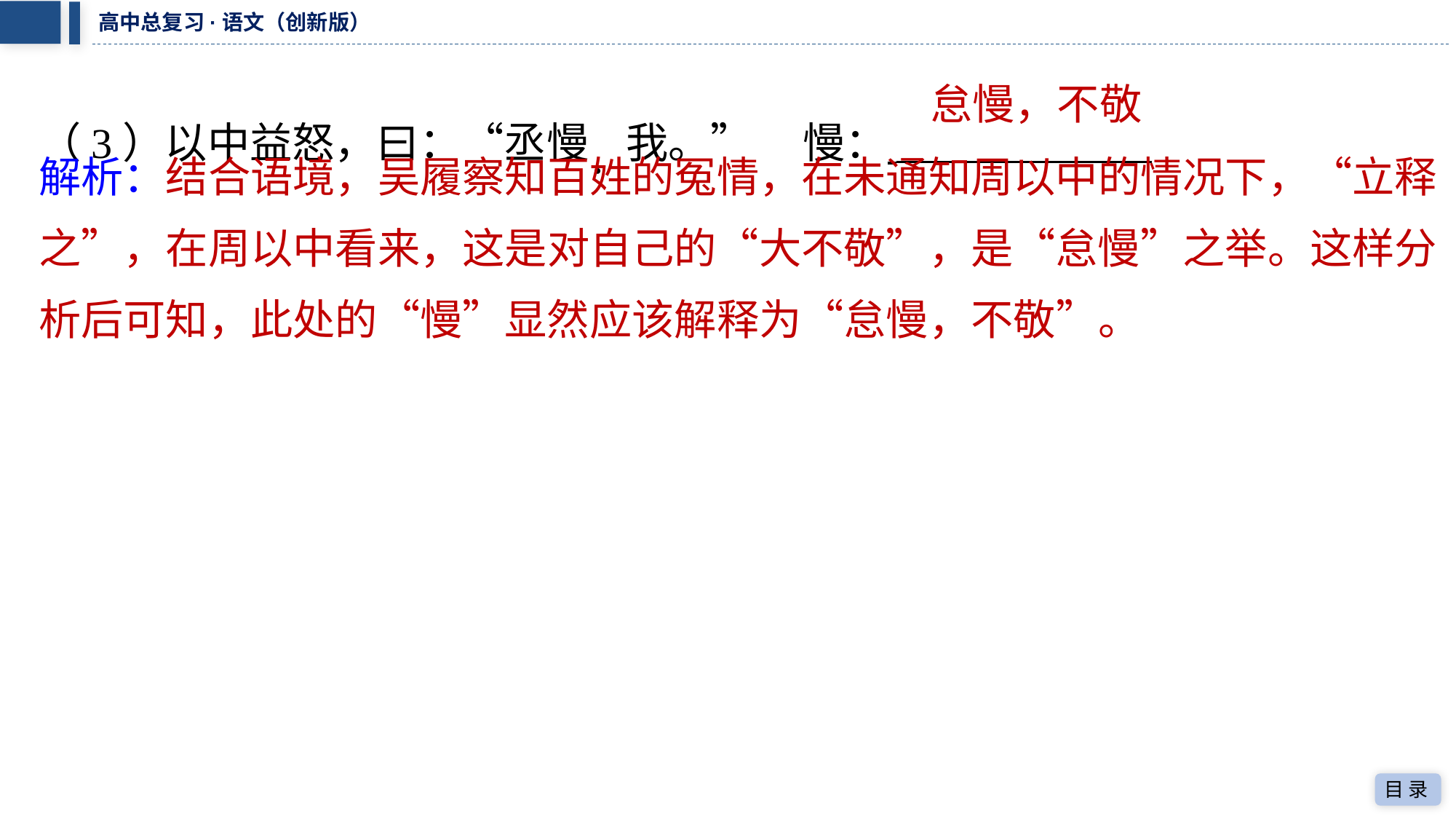

怠慢，不敬
（3）以中益怒，曰：“丞慢．我。”	慢：                                       ⁠
解析：结合语境，吴履察知百姓的冤情，在未通知周以中的情况下，“立释之”，在周以中看来，这是对自己的“大不敬”，是“怠慢”之举。这样分析后可知，此处的“慢”显然应该解释为“怠慢，不敬”。